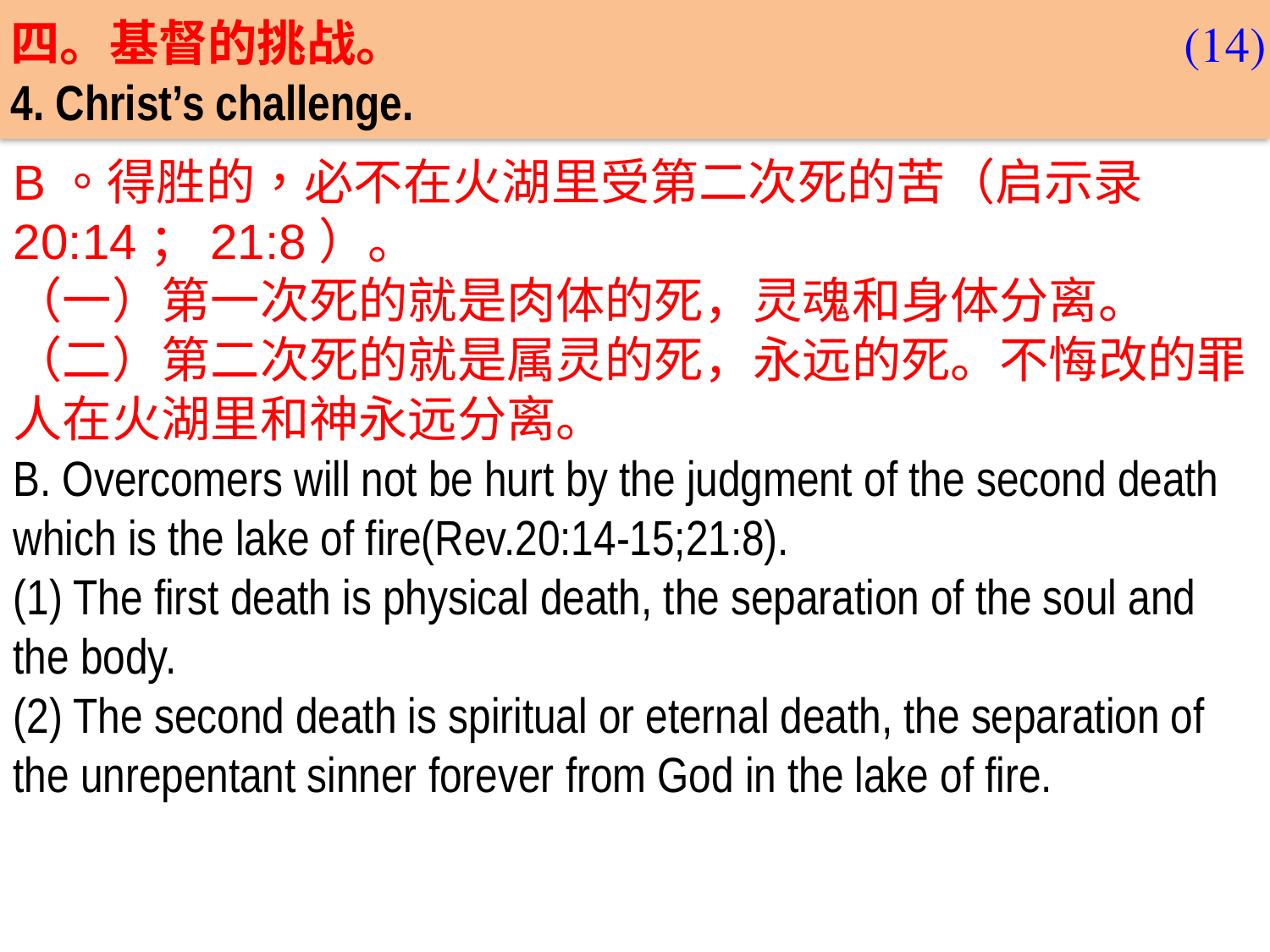

四。基督的挑战。
4. Christ’s challenge.
(14)
B。得胜的，必不在火湖里受第二次死的苦（启示录20:14；21:8）。
（一）第一次死的就是肉体的死，灵魂和身体分离。
（二）第二次死的就是属灵的死，永远的死。不悔改的罪人在火湖里和神永远分离。
B. Overcomers will not be hurt by the judgment of the second death which is the lake of fire(Rev.20:14-15;21:8).
(1) The first death is physical death, the separation of the soul and the body.
(2) The second death is spiritual or eternal death, the separation of the unrepentant sinner forever from God in the lake of fire.